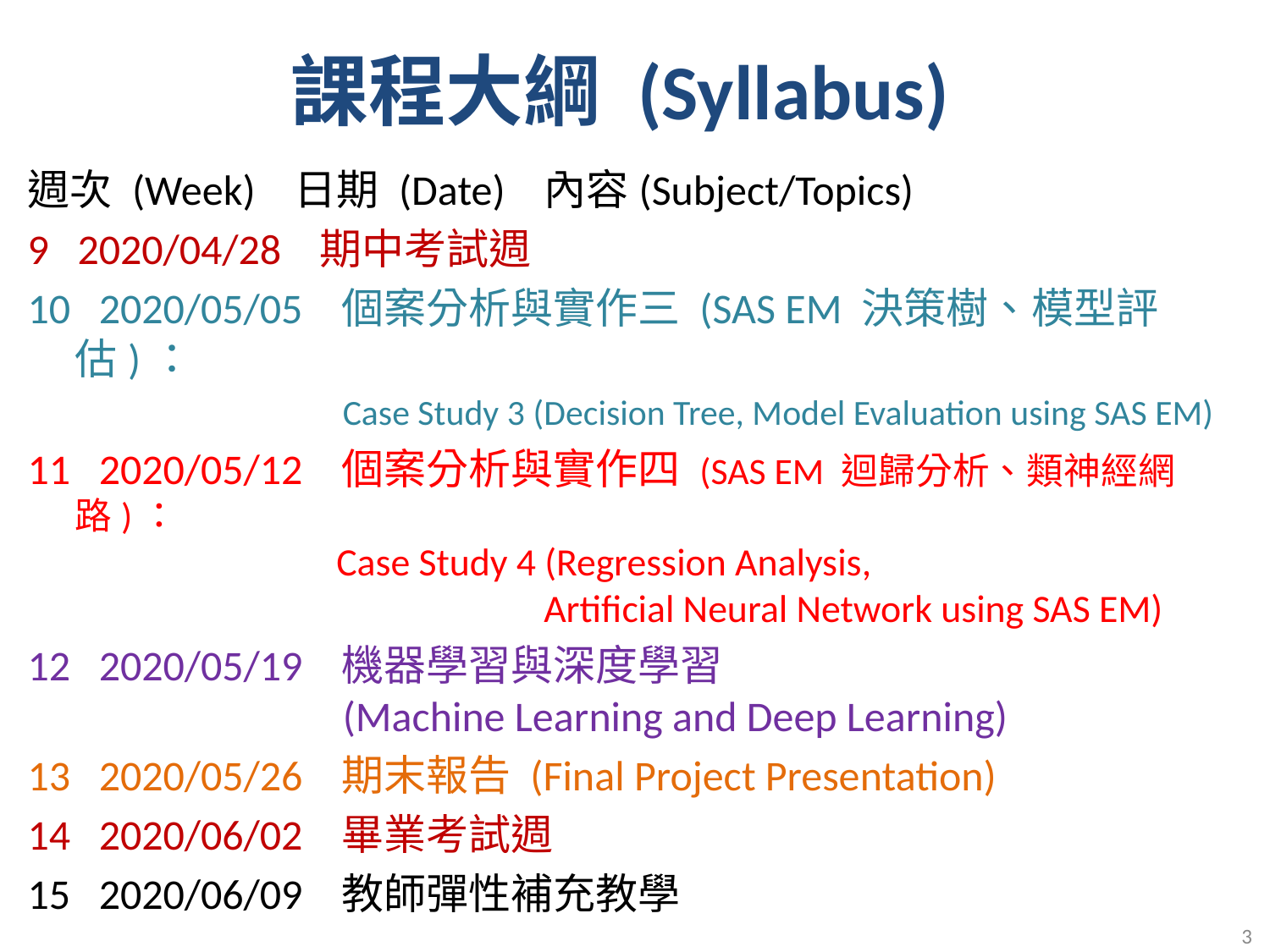

課程大綱 (Syllabus)
週次 (Week)   日期 (Date)   內容(Subject/Topics)
9   2020/04/28   期中考試週
10   2020/05/05   個案分析與實作三 (SAS EM 決策樹、模型評估)：
                           Case Study 3 (Decision Tree, Model Evaluation using SAS EM)
11   2020/05/12   個案分析與實作四 (SAS EM 迴歸分析、類神經網路)：
                             Case Study 4 (Regression Analysis,
                                                      Artificial Neural Network using SAS EM)
12   2020/05/19   機器學習與深度學習
                           (Machine Learning and Deep Learning)
13   2020/05/26   期末報告 (Final Project Presentation)
14   2020/06/02   畢業考試週
15   2020/06/09   教師彈性補充教學
3